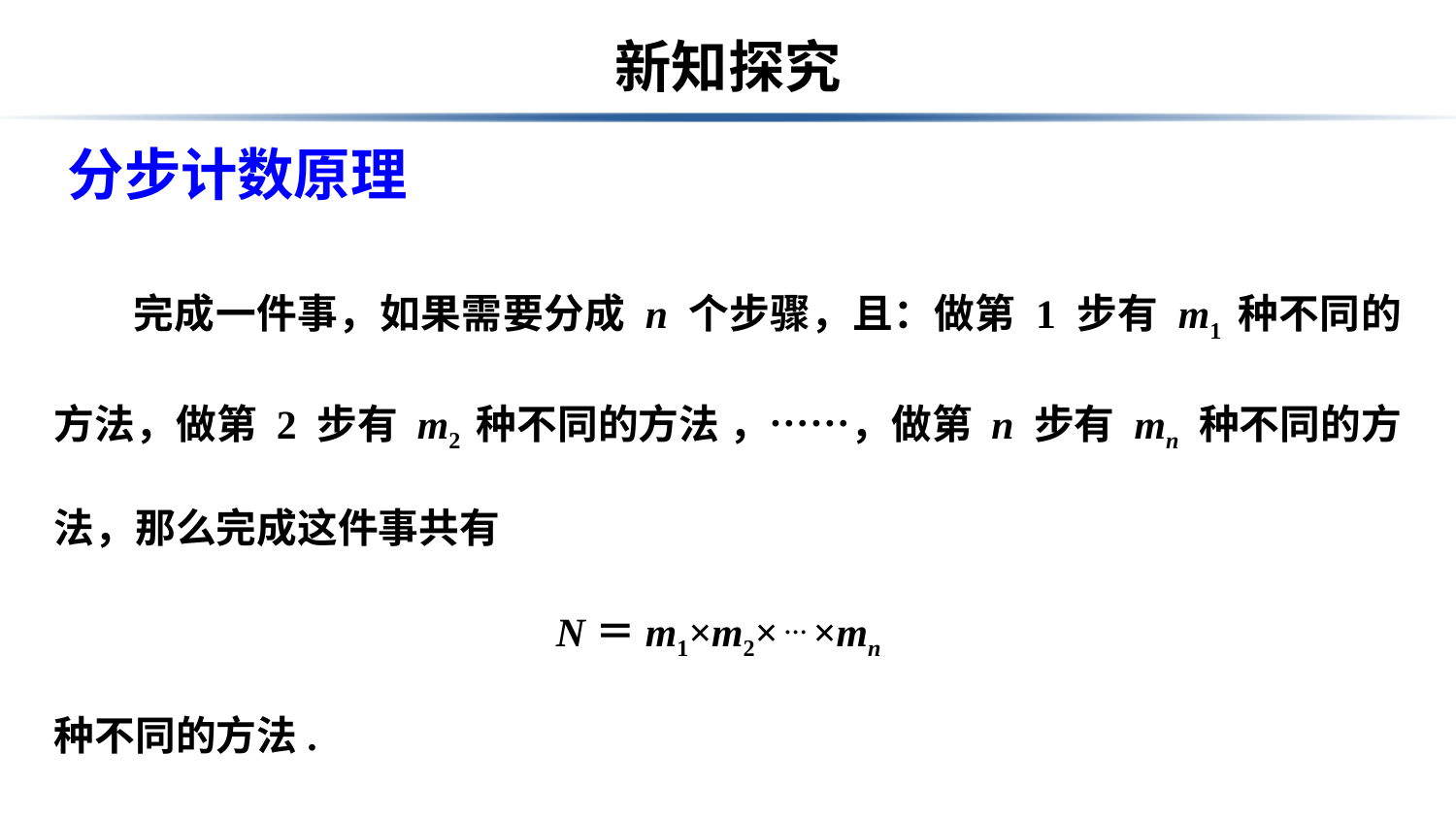

# 新知探究
分步计数原理
        完成一件事，如果需要分成 n 个步骤，且：做第 1 步有 m1 种不同的方法，做第 2 步有 m2 种不同的方法 ，……，做第 n 步有 mn 种不同的方法，那么完成这件事共有
 N＝m1×m2× … ×mn
种不同的方法.